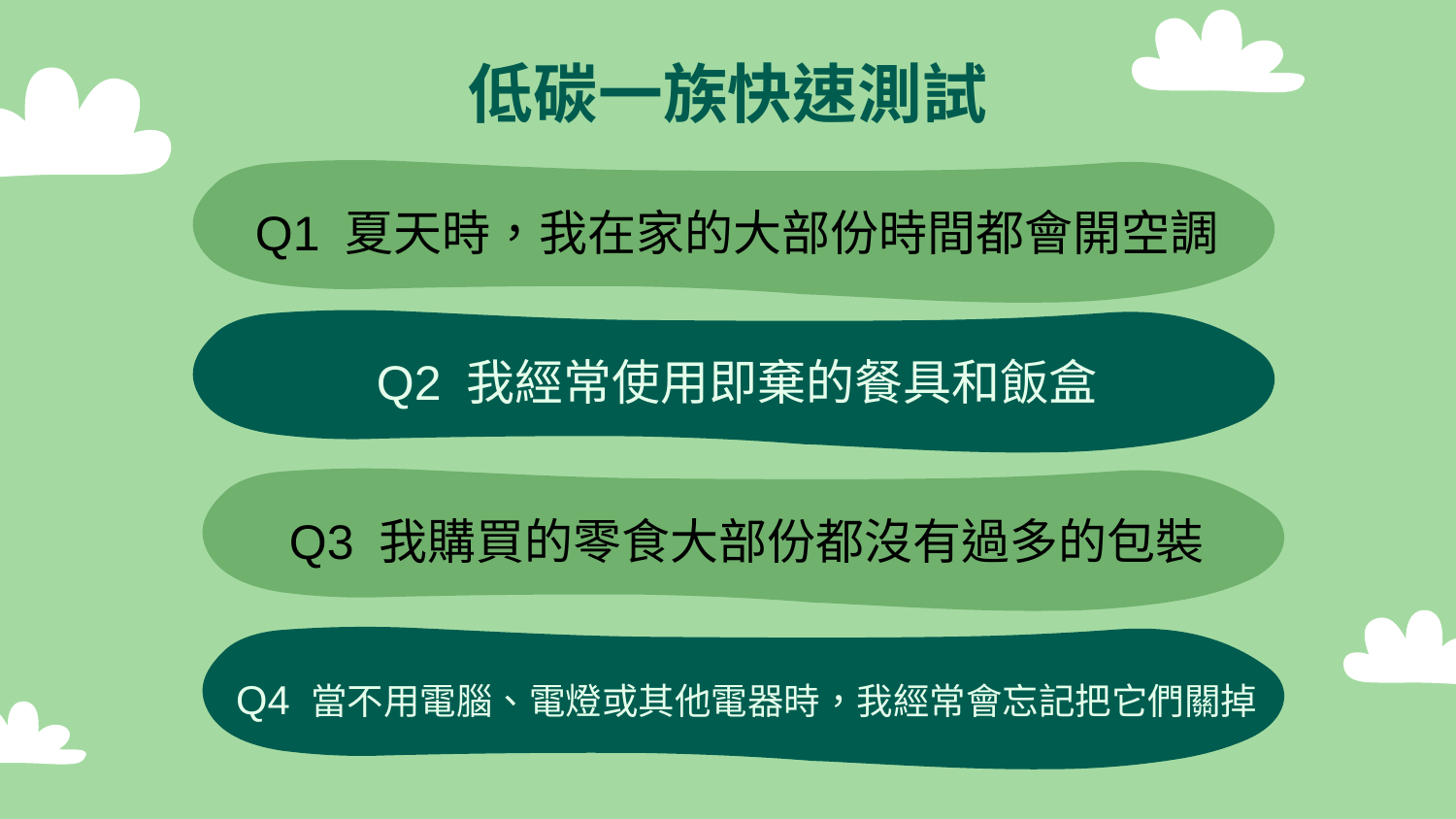

低碳一族快速測試
Q1 夏天時，我在家的大部份時間都會開空調
Q2 我經常使用即棄的餐具和飯盒
Q3 我購買的零食大部份都沒有過多的包裝
Q4 當不用電腦、電燈或其他電器時，我經常會忘記把它們關掉